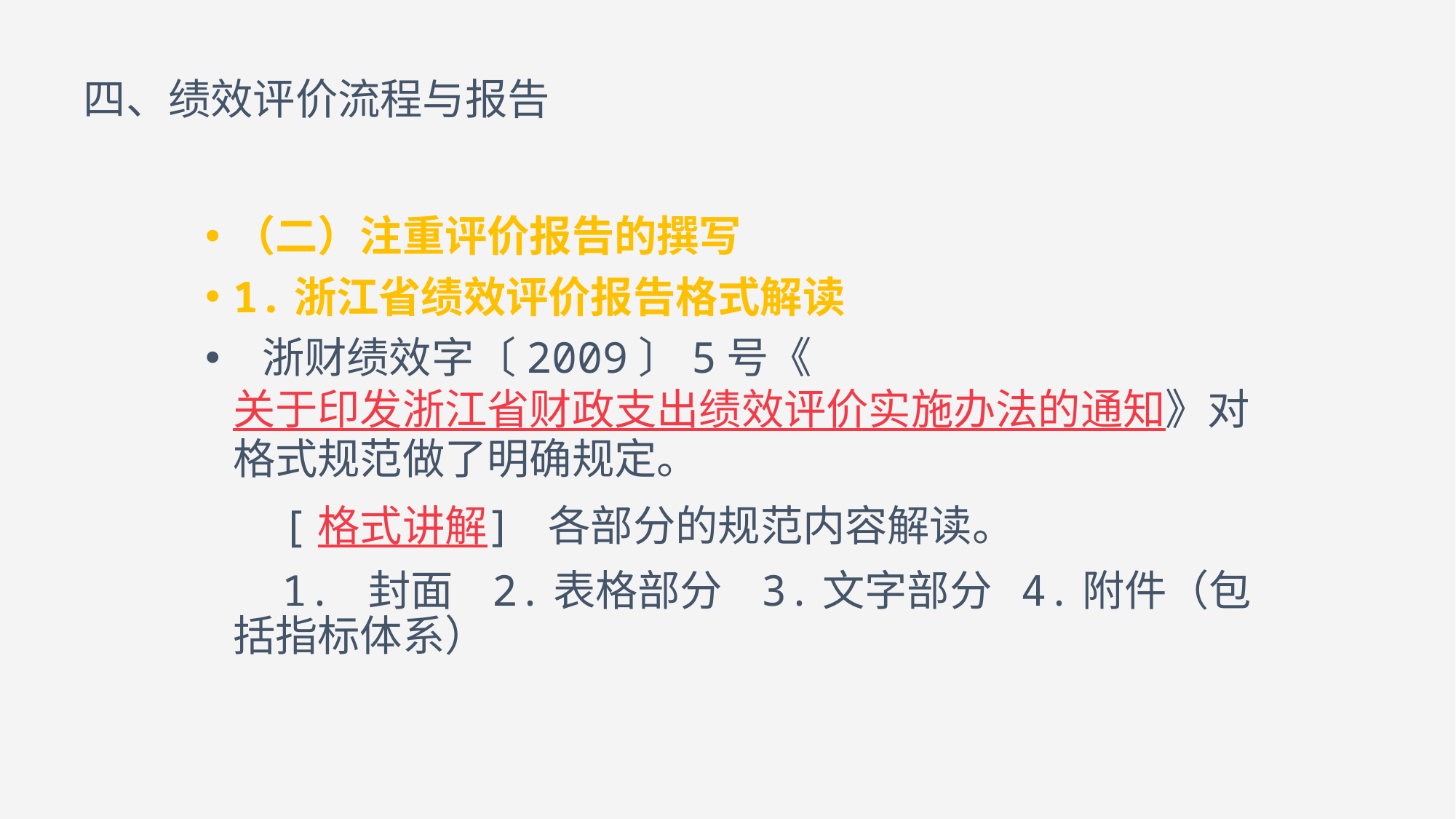

# 四、绩效评价流程与报告
（二）注重评价报告的撰写
1.浙江省绩效评价报告格式解读
  浙财绩效字〔2009〕5号《关于印发浙江省财政支出绩效评价实施办法的通知》对格式规范做了明确规定。
   [格式讲解] 各部分的规范内容解读。
   1. 封面   2.表格部分   3.文字部分  4.附件（包括指标体系）